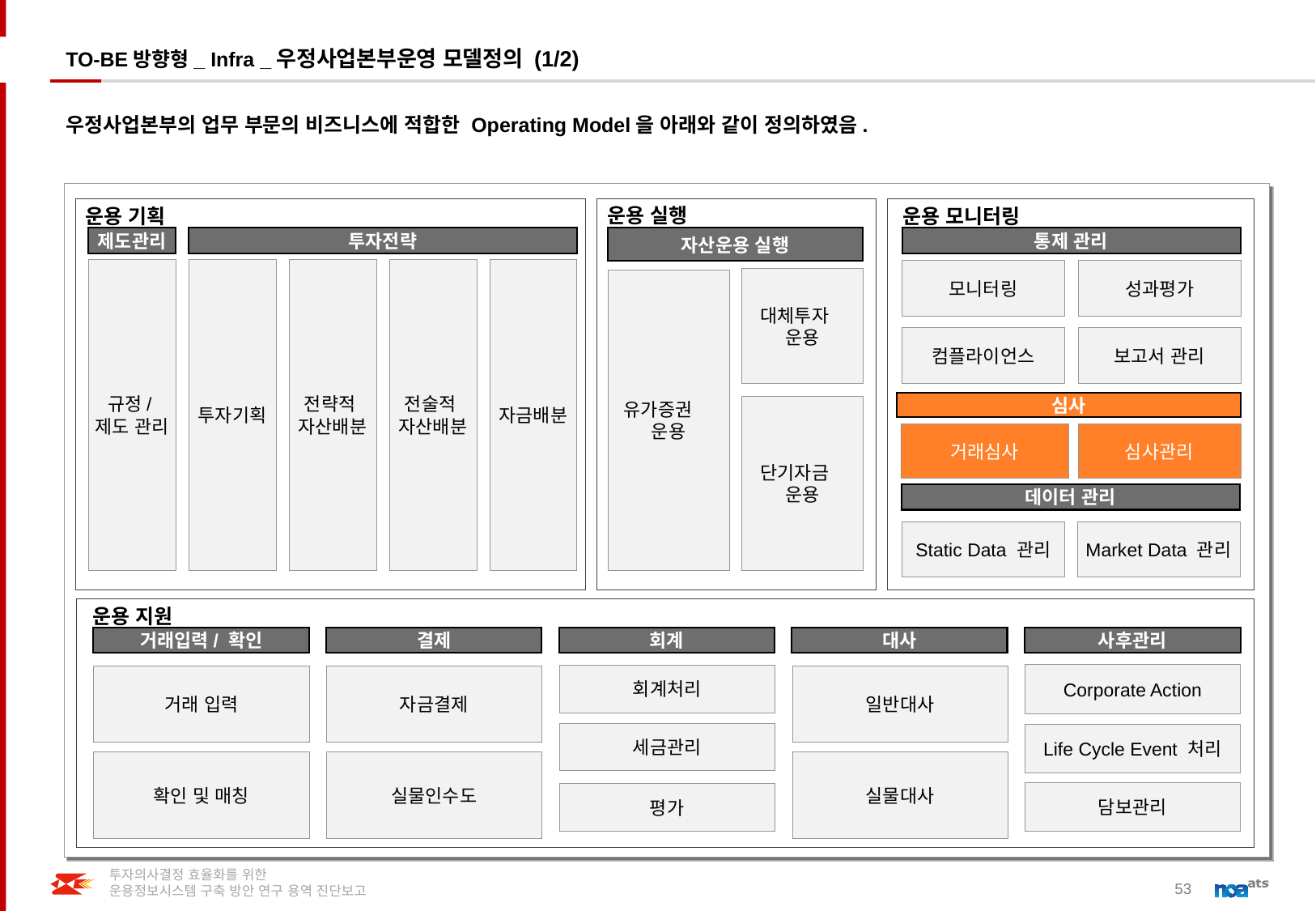

# TO-BE방향형_ Infra _우정사업본부운영 모델정의 (1/2)
우정사업본부의 업무 부문의 비즈니스에 적합한 Operating Model을 아래와 같이 정의하였음.

운용 기획
운용 실행
운용 모니터링
제도관리
투자전략
자산운용 실행
대체투자    운용
유가증권     운용
단기자금    운용
통제 관리
규정/제도 관리
투자기획
전략적
자산배분
전술적
자산배분
자금배분
모니터링
성과평가
컴플라이언스
보고서 관리
심사
거래심사
심사관리
데이터 관리
Static Data 관리
Market Data 관리

운용 지원
거래입력/ 확인
결제
회계
대사
사후관리
Corporate Action
회계처리
거래 입력
자금결제
일반대사
세금관리
Life Cycle Event 처리
확인 및 매칭
실물인수도
실물대사
담보관리
평가